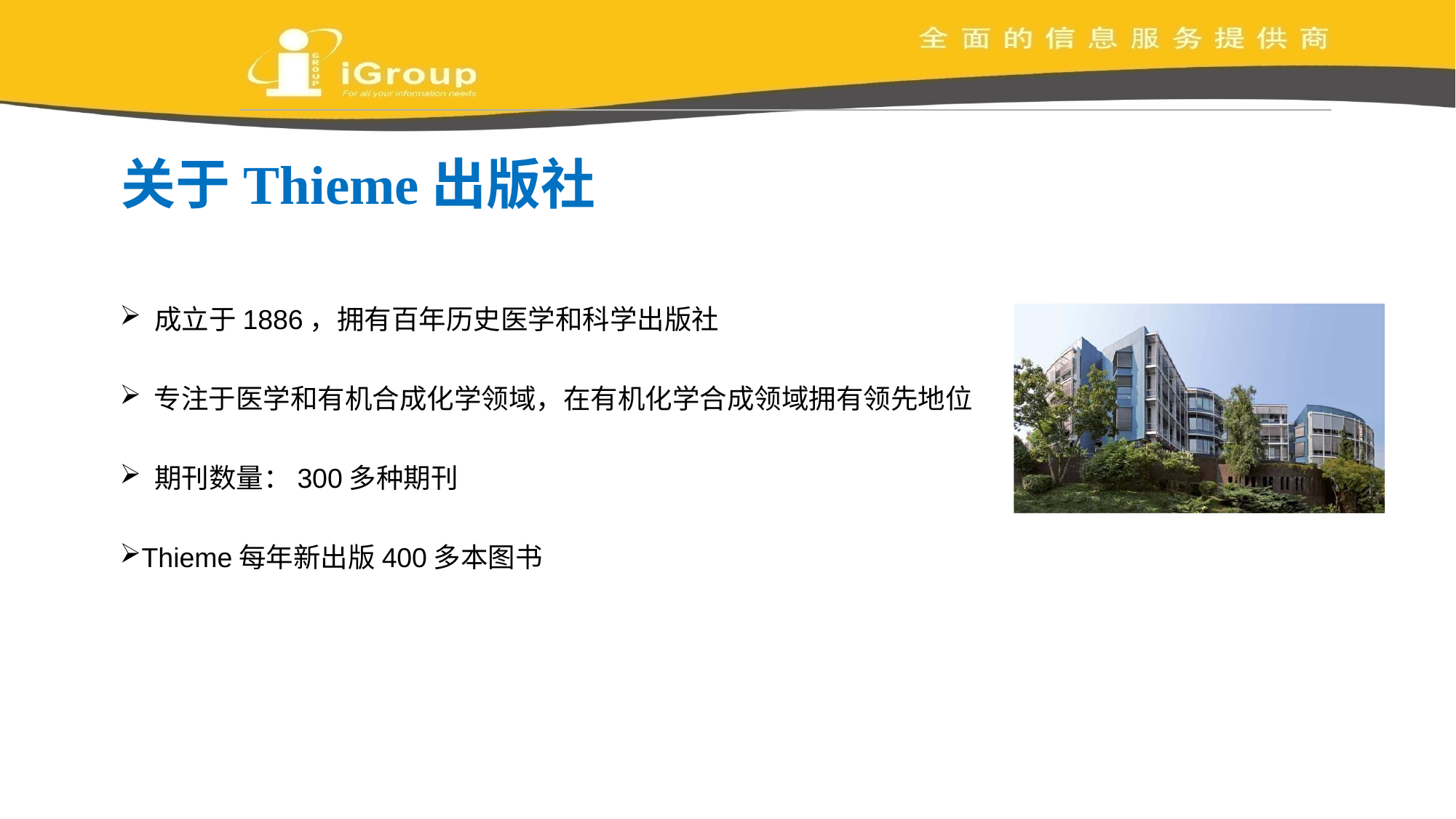

关于Thieme出版社

 成立于1886，拥有百年历史医学和科学出版社

 专注于医学和有机合成化学领域，在有机化学合成领域拥有领先地位
 期刊数量：300多种期刊
Thieme每年新出版400多本图书